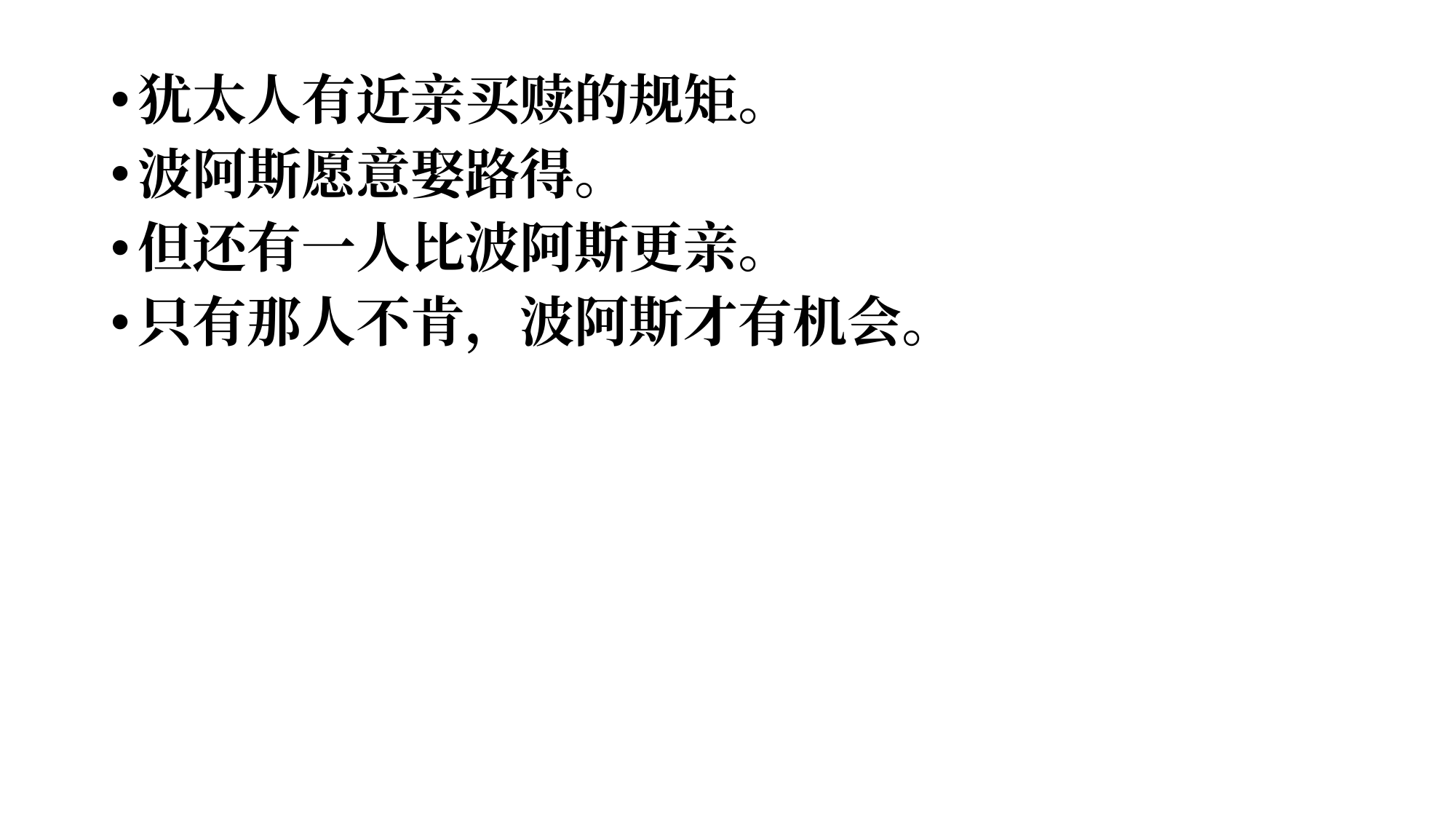

犹太人有近亲买赎的规矩。
波阿斯愿意娶路得。
但还有一人比波阿斯更亲。
只有那人不肯，波阿斯才有机会。